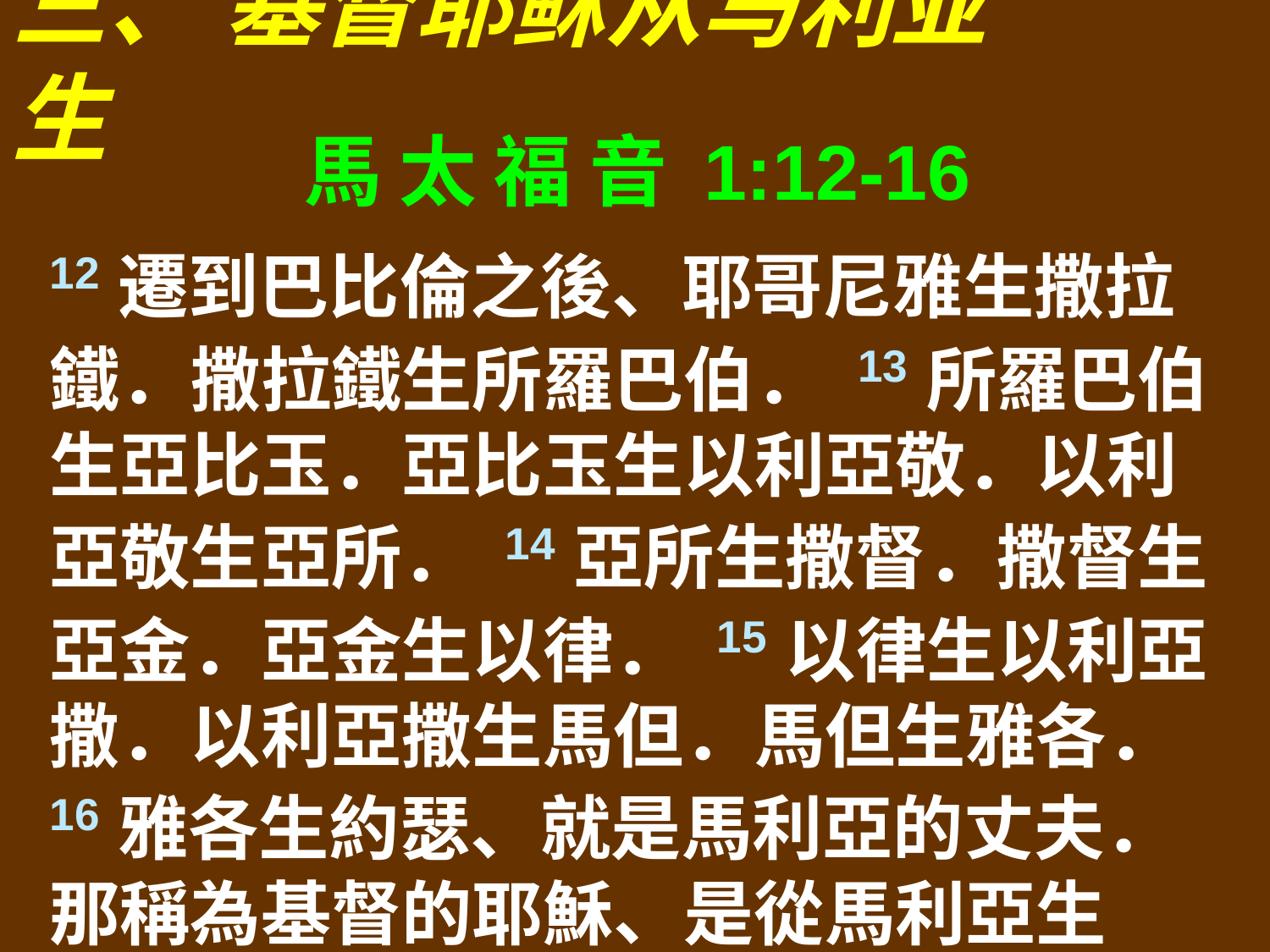

三、 基督耶稣从马利亚生
馬 太 福 音 1:12-16
12遷到巴比倫之後、耶哥尼雅生撒拉鐵．撒拉鐵生所羅巴伯． 13所羅巴伯生亞比玉．亞比玉生以利亞敬．以利亞敬生亞所． 14亞所生撒督．撒督生亞金．亞金生以律． 15以律生以利亞撒．以利亞撒生馬但．馬但生雅各． 16雅各生約瑟、就是馬利亞的丈夫．那稱為基督的耶穌、是從馬利亞生的。